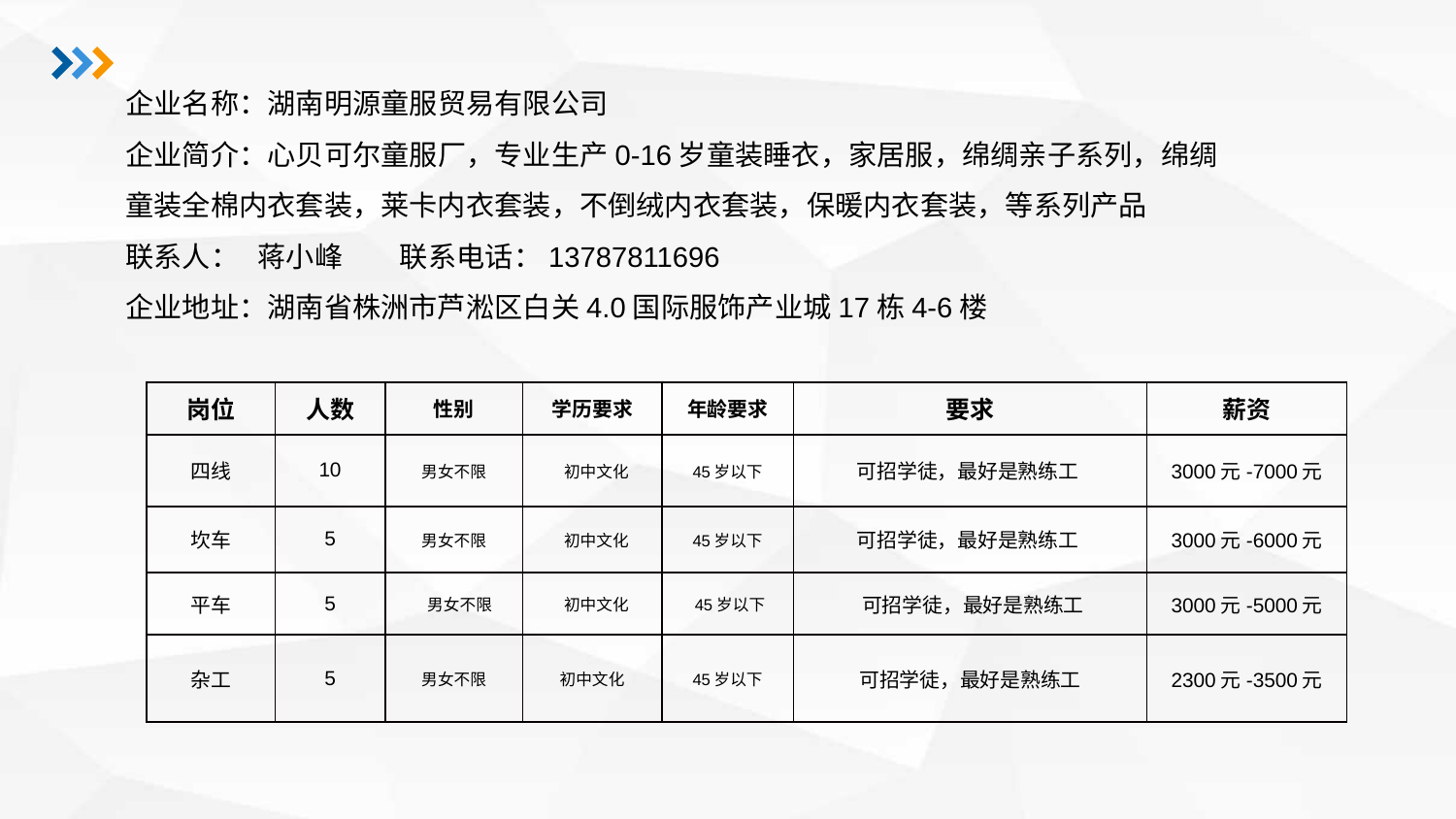

企业名称：湖南明源童服贸易有限公司企业简介：心贝可尔童服厂，专业生产0-16岁童装睡衣，家居服，绵绸亲子系列，绵绸童装全棉内衣套装，莱卡内衣套装，不倒绒内衣套装，保暖内衣套装，等系列产品
联系人：   蒋小峰         联系电话：13787811696
企业地址：湖南省株洲市芦淞区白关4.0国际服饰产业城17栋4-6楼

| 岗位 | 人数 | 性别 | 学历要求 | 年龄要求 | 要求 | 薪资 |
| --- | --- | --- | --- | --- | --- | --- |
| 四线 | 10 | 男女不限 | 初中文化 | 45岁以下 | 可招学徒，最好是熟练工 | 3000元-7000元 |
| 坎车 | 5 | 男女不限 | 初中文化 | 45岁以下 | 可招学徒，最好是熟练工 | 3000元-6000元 |
| 平车 | 5 | 男女不限 | 初中文化 | 45岁以下 | 可招学徒，最好是熟练工 | 3000元-5000元 |
| 杂工 | 5 | 男女不限 | 初中文化 | 45岁以下 | 可招学徒，最好是熟练工 | 2300元-3500元 |